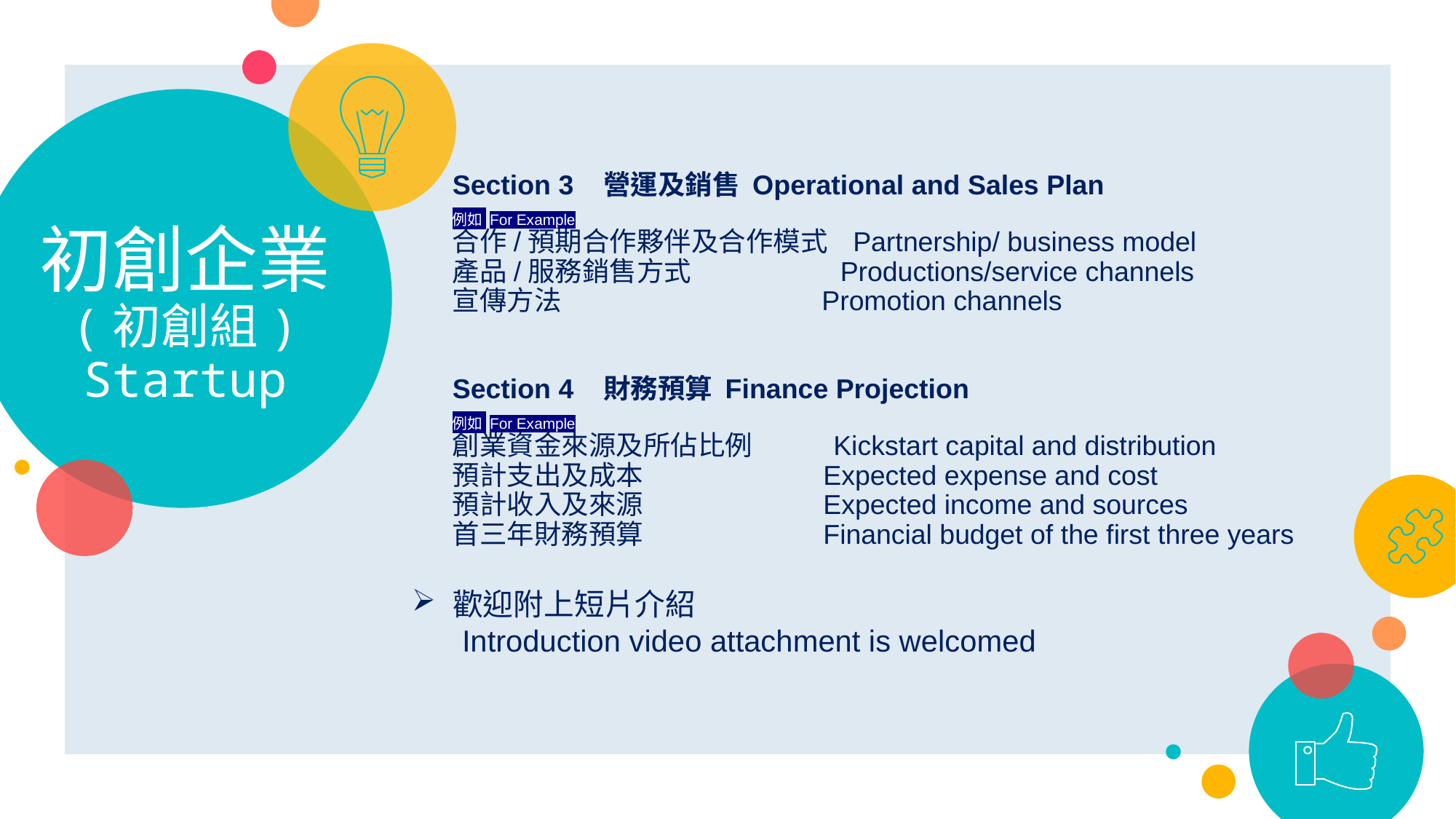

# 初創企業 (初創組) Startup
Section 3   營運及銷售 Operational and Sales Plan
例如 For Example
合作/預期合作夥伴及合作模式   Partnership/ business model
產品/服務銷售方式                       Productions/service channels
宣傳方法                                         Promotion channels

Section 4   財務預算 Finance Projection
例如 For Example
創業資金來源及所佔比例            Kickstart capital and distribution
預計支出及成本                            Expected expense and cost
預計收入及來源                            Expected income and sources
首三年財務預算                            Financial budget of the first three years

歡迎附上短片介紹
      Introduction video attachment is welcomed